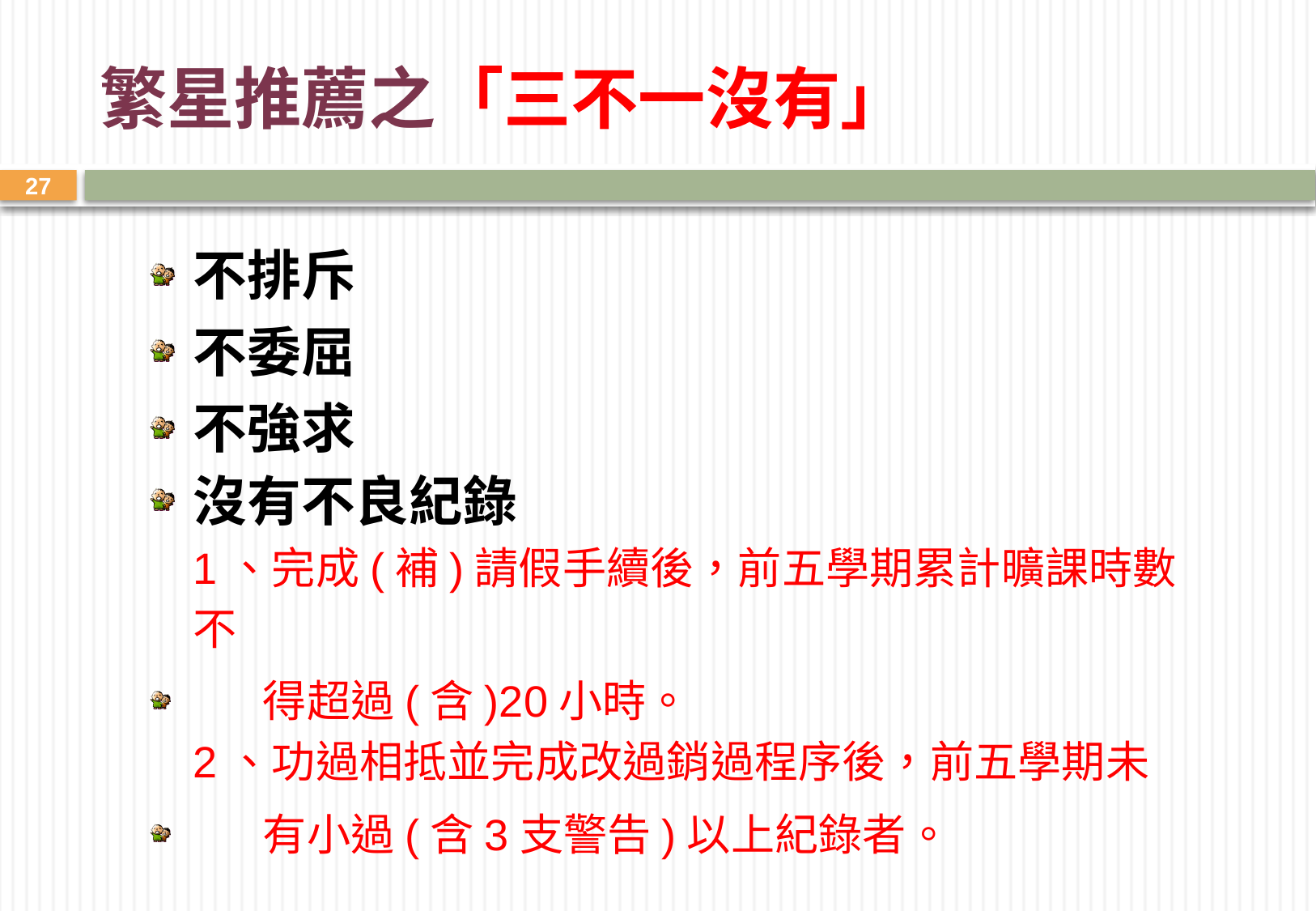

# 繁星推薦之「三不一沒有」
27
不排斥
不委屈
不強求
沒有不良紀錄
1、完成(補)請假手續後，前五學期累計曠課時數不
      得超過(含)20小時。
2、功過相抵並完成改過銷過程序後，前五學期未
      有小過(含3支警告)以上紀錄者。